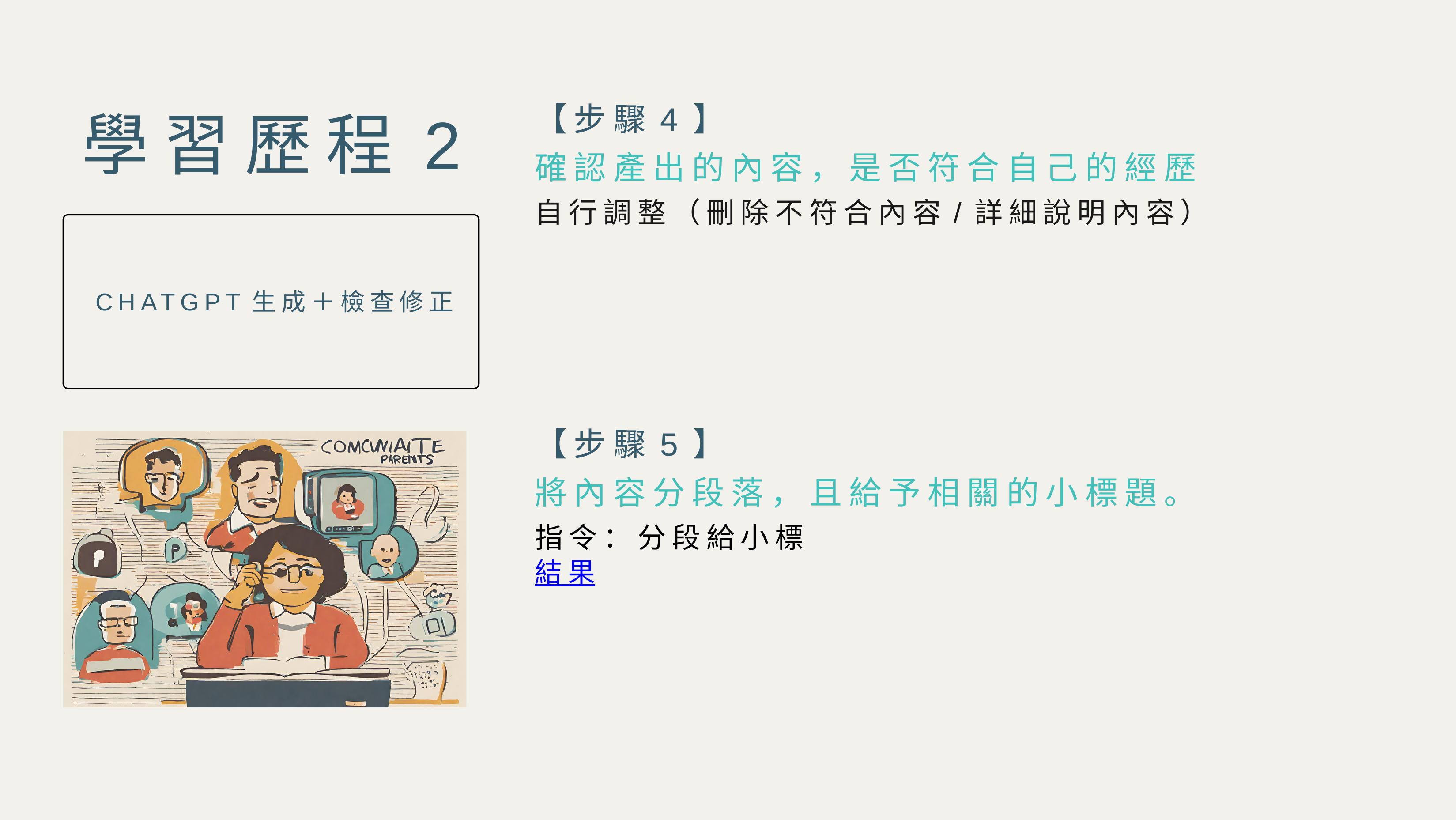

【步驟4】
確認產出的內容，是否符合自己的經歷
自行調整（刪除不符合內容/詳細說明內容）

學習歷程2

 CHATGPT生成＋檢查修正

【步驟5】
將內容分段落，且給予相關的小標題。
指令：分段給小標
結果